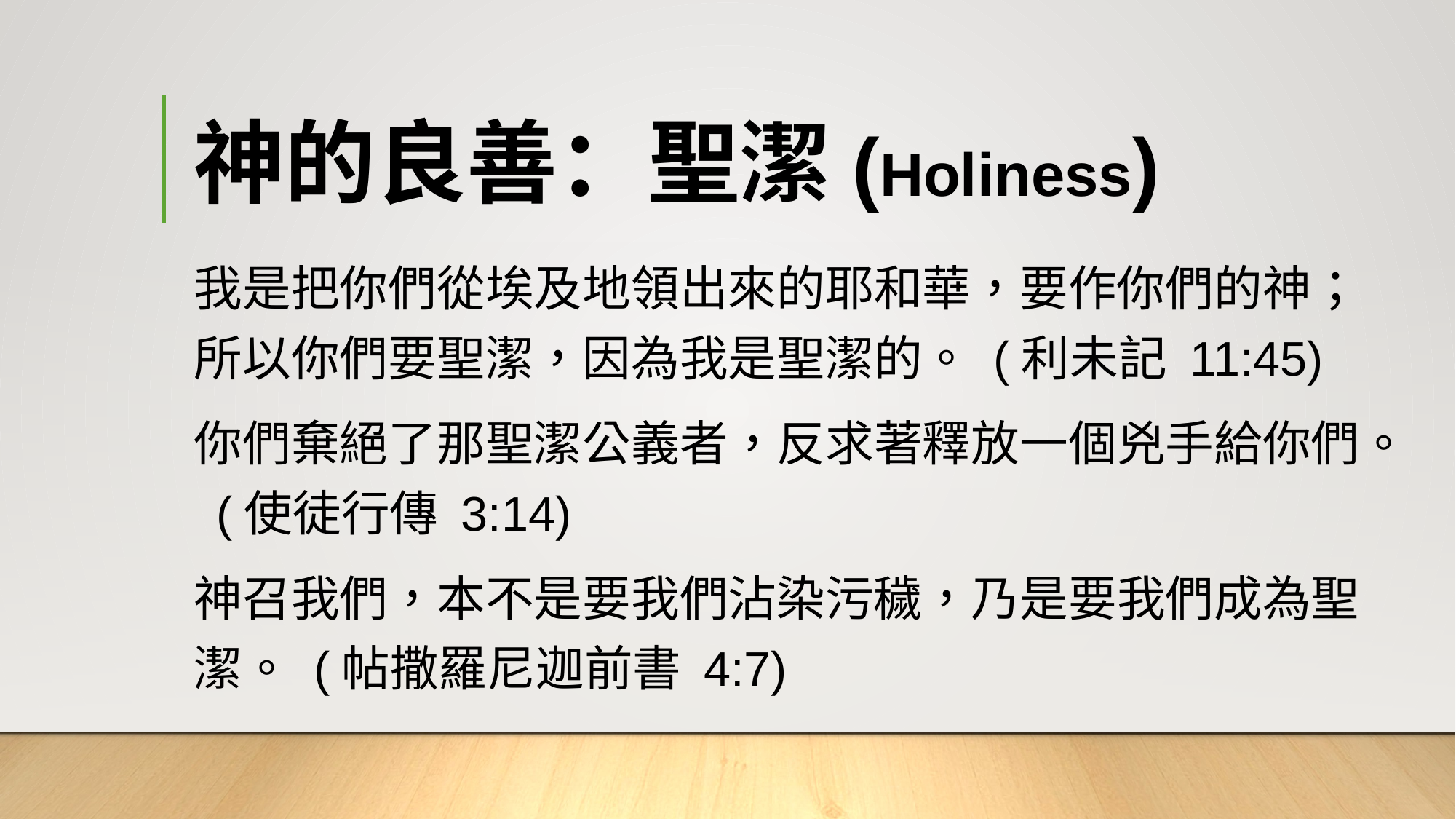

# 神的良善：聖潔(Holiness)
我是把你們從埃及地領出來的耶和華，要作你們的神；所以你們要聖潔，因為我是聖潔的。 (利未記 11:45)
你們棄絕了那聖潔公義者，反求著釋放一個兇手給你們。 (使徒行傳 3:14)
神召我們，本不是要我們沾染污穢，乃是要我們成為聖潔。 (帖撒羅尼迦前書 4:7)